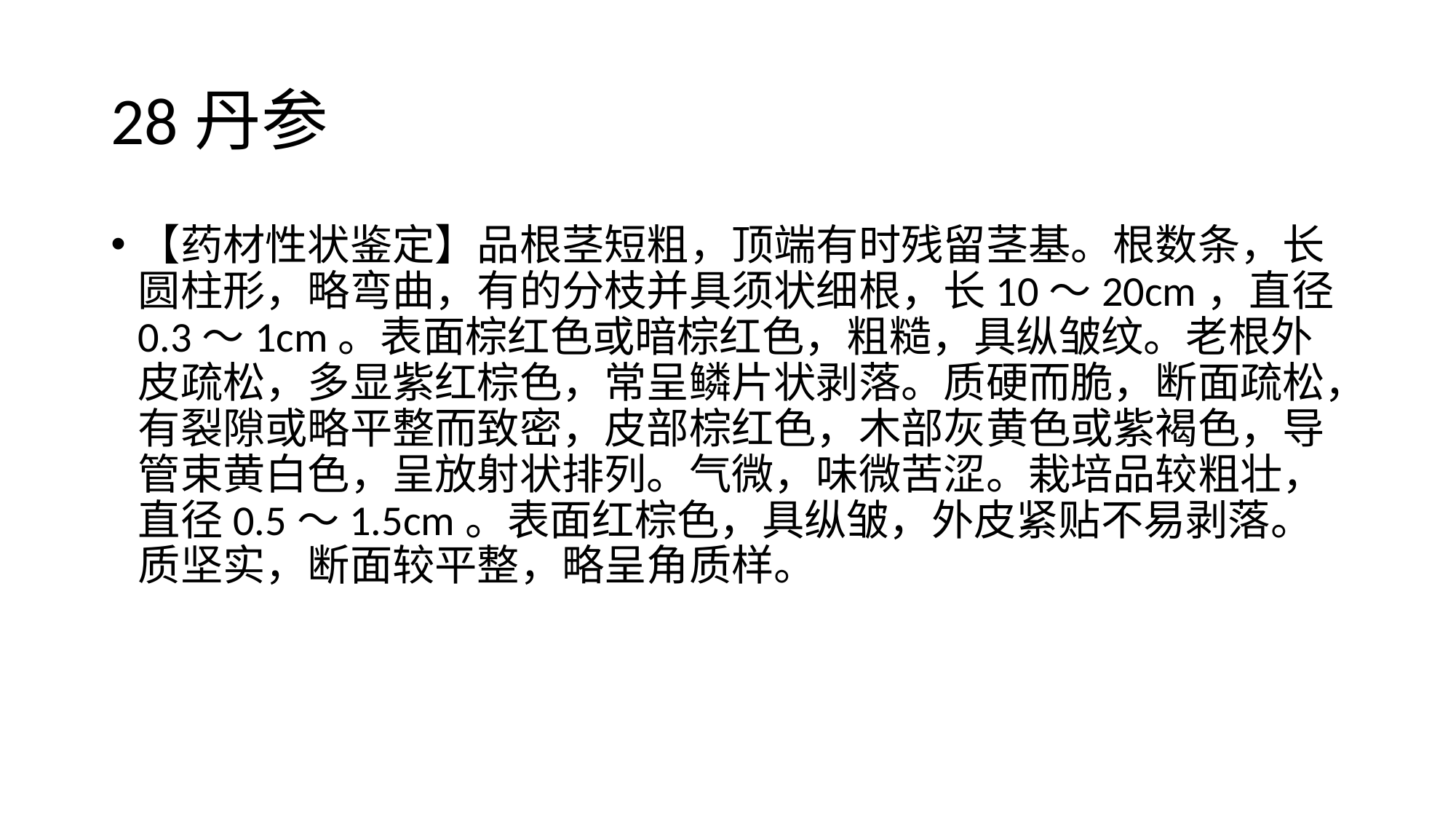

# 28丹参
【药材性状鉴定】品根茎短粗，顶端有时残留茎基。根数条，长圆柱形，略弯曲，有的分枝并具须状细根，长10～20cm，直径0.3～1cm。表面棕红色或暗棕红色，粗糙，具纵皱纹。老根外皮疏松，多显紫红棕色，常呈鳞片状剥落。质硬而脆，断面疏松，有裂隙或略平整而致密，皮部棕红色，木部灰黄色或紫褐色，导管束黄白色，呈放射状排列。气微，味微苦涩。栽培品较粗壮，直径0.5～1.5cm。表面红棕色，具纵皱，外皮紧贴不易剥落。质坚实，断面较平整，略呈角质样。